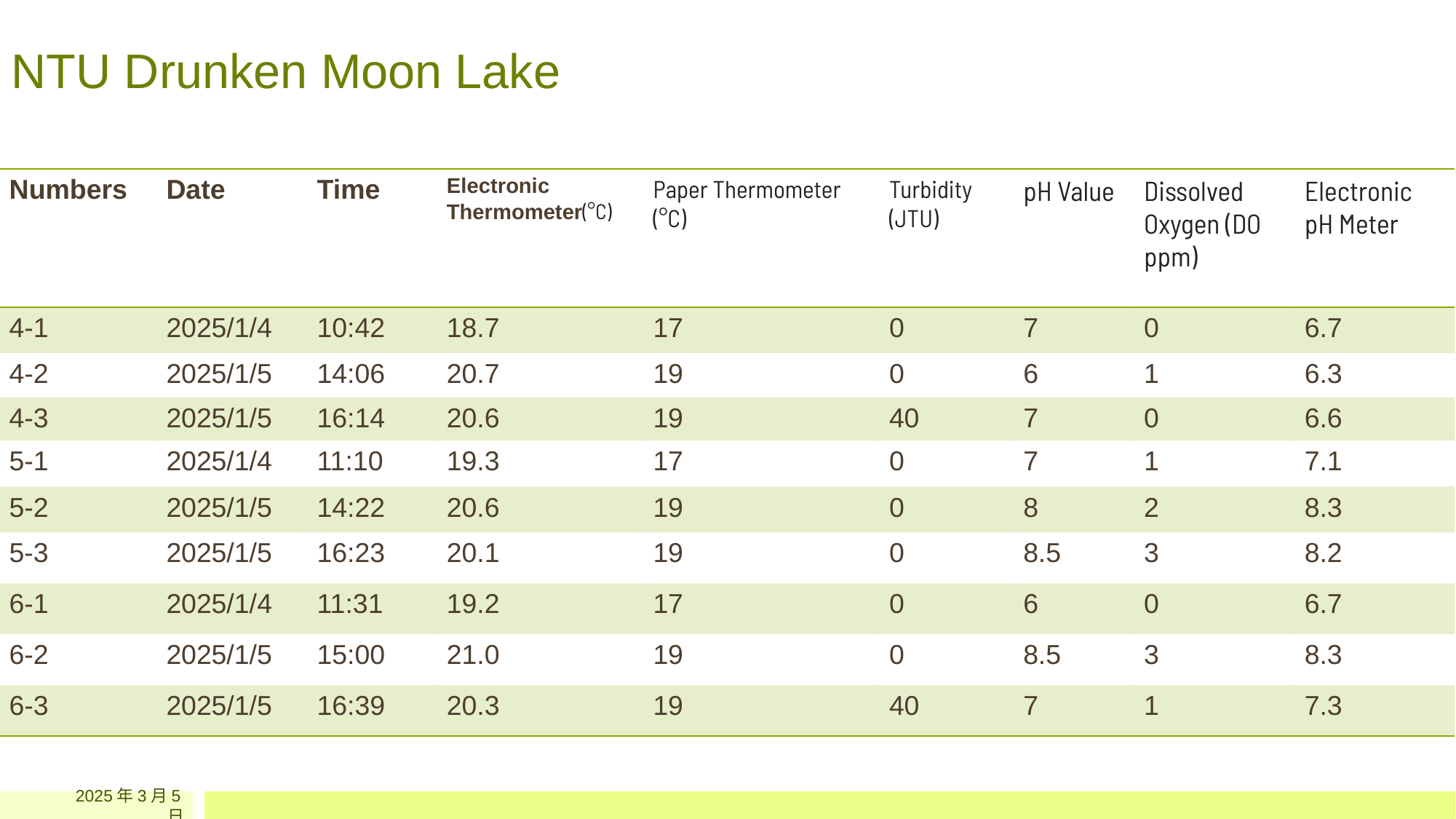

NTU Drunken Moon Lake
| Numbers | Date | Time | Electronic Thermometer(°C) | Paper Thermometer (°C) | Turbidity (JTU) | pH Value | Dissolved Oxygen (DO ppm) | Electronic pH Meter |
| --- | --- | --- | --- | --- | --- | --- | --- | --- |
| 4-1 | 2025/1/4 | 10:42 | 18.7 | 17 | 0 | 7 | 0 | 6.7 |
| 4-2 | 2025/1/5 | 14:06 | 20.7 | 19 | 0 | 6 | 1 | 6.3 |
| 4-3 | 2025/1/5 | 16:14 | 20.6 | 19 | 40 | 7 | 0 | 6.6 |
| 5-1 | 2025/1/4 | 11:10 | 19.3 | 17 | 0 | 7 | 1 | 7.1 |
| 5-2 | 2025/1/5 | 14:22 | 20.6 | 19 | 0 | 8 | 2 | 8.3 |
| 5-3 | 2025/1/5 | 16:23 | 20.1 | 19 | 0 | 8.5 | 3 | 8.2 |
| 6-1 | 2025/1/4 | 11:31 | 19.2 | 17 | 0 | 6 | 0 | 6.7 |
| 6-2 | 2025/1/5 | 15:00 | 21.0 | 19 | 0 | 8.5 | 3 | 8.3 |
| 6-3 | 2025/1/5 | 16:39 | 20.3 | 19 | 40 | 7 | 1 | 7.3 |
2025年3月5日